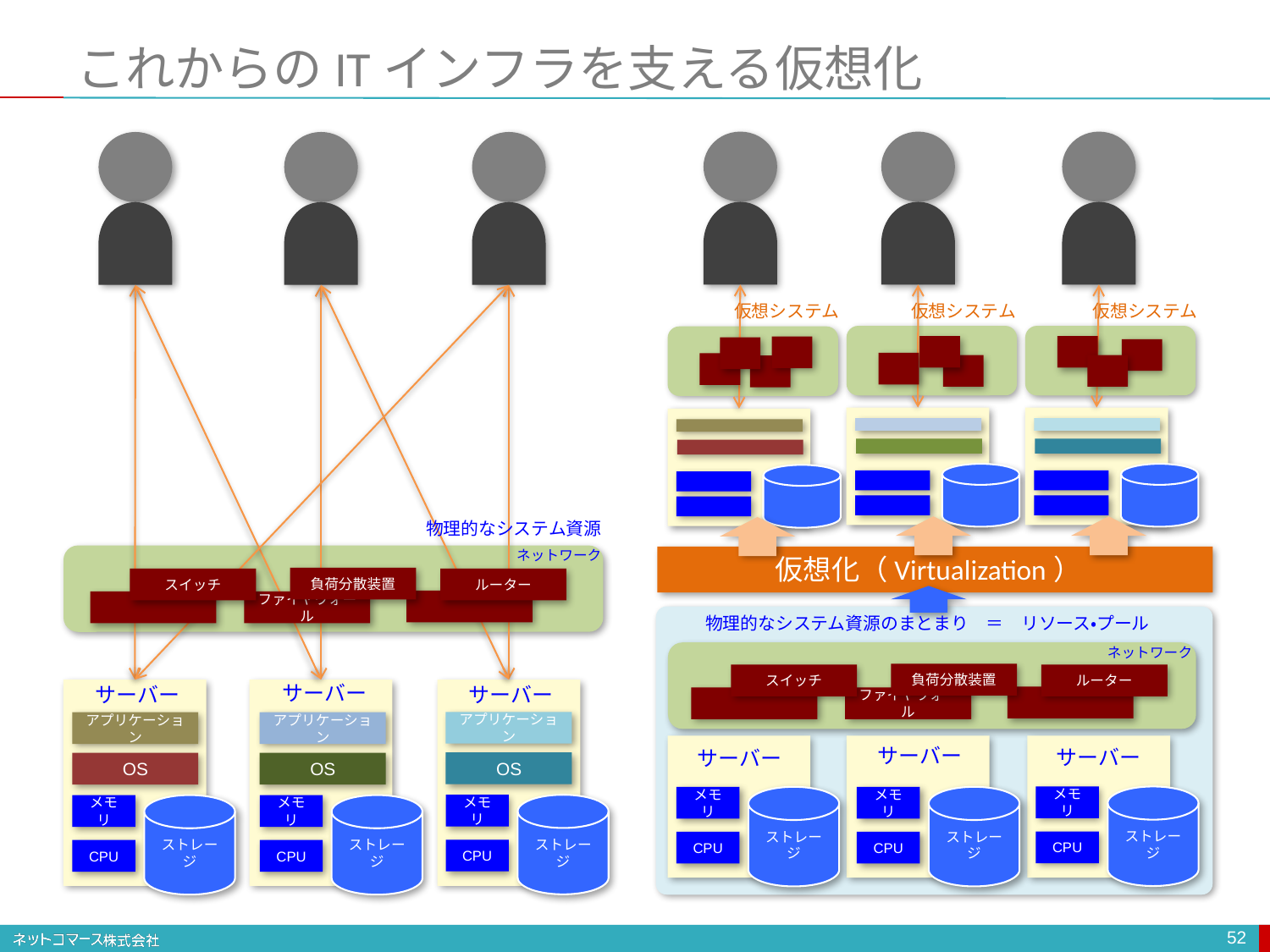

# これからのITインフラを支える仮想化

仮想システム
仮想システム
仮想システム

物理的なシステム資源

ネットワーク
仮想化（Virtualization）

負荷分散装置
スイッチ
ルーター

ファイヤウォール

物理的なシステム資源のまとまり　＝　リソース・プール
ネットワーク

負荷分散装置
スイッチ
ルーター
サーバー
サーバー
サーバー

ファイヤウォール
アプリケーション
アプリケーション
アプリケーション

サーバー
サーバー
サーバー
OS
OS
OS
メモリ
ストレージ
メモリ
ストレージ
メモリ
ストレージ
メモリ
ストレージ
メモリ
ストレージ
メモリ
ストレージ
CPU
CPU
CPU
CPU
CPU
CPU
52